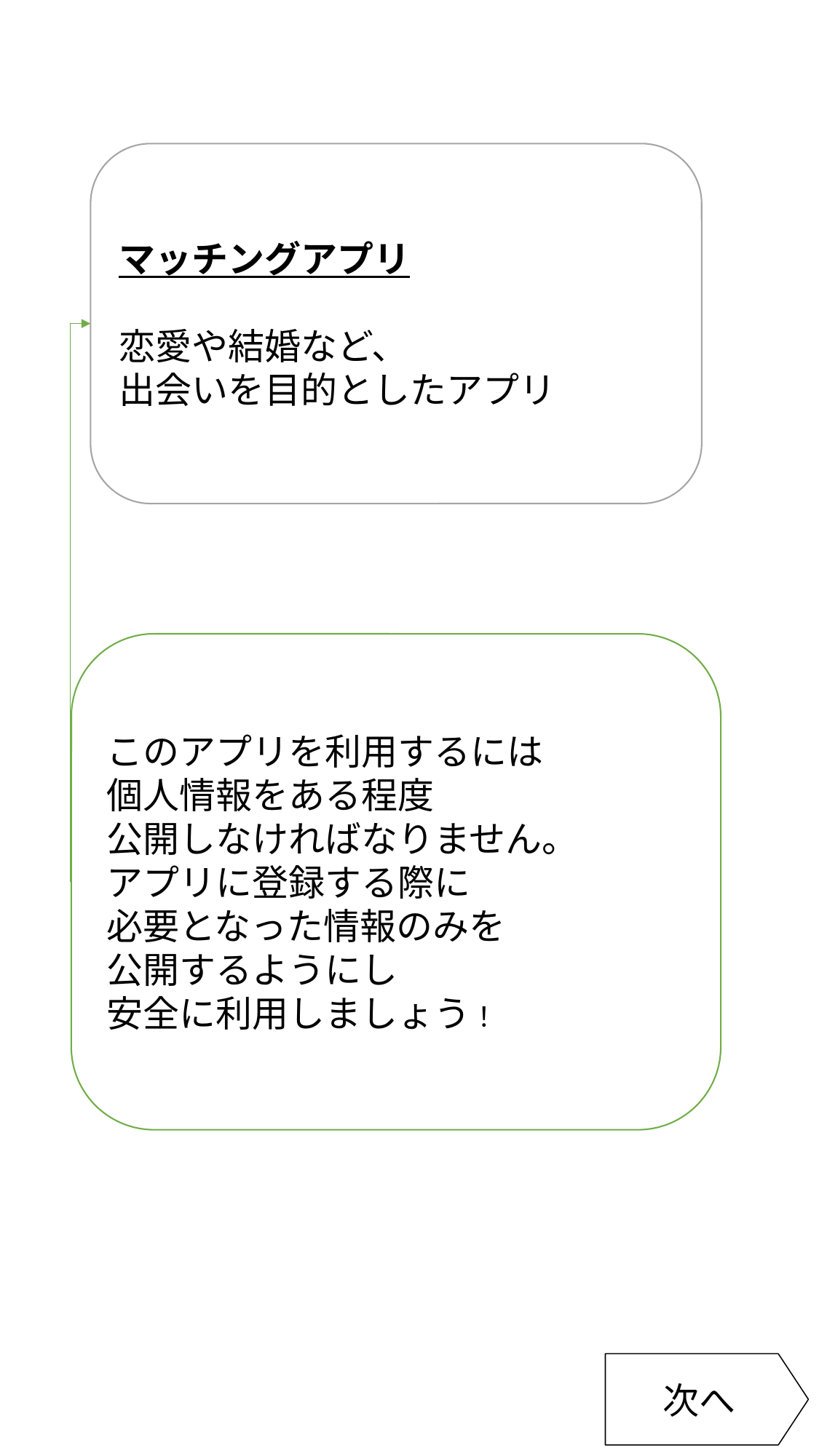

マッチングアプリ

恋愛や結婚など、
出会いを目的としたアプリ
このアプリを利用するには
個人情報をある程度
公開しなければなりません。
アプリに登録する際に
必要となった情報のみを
公開するようにし
安全に利用しましょう！

次へ